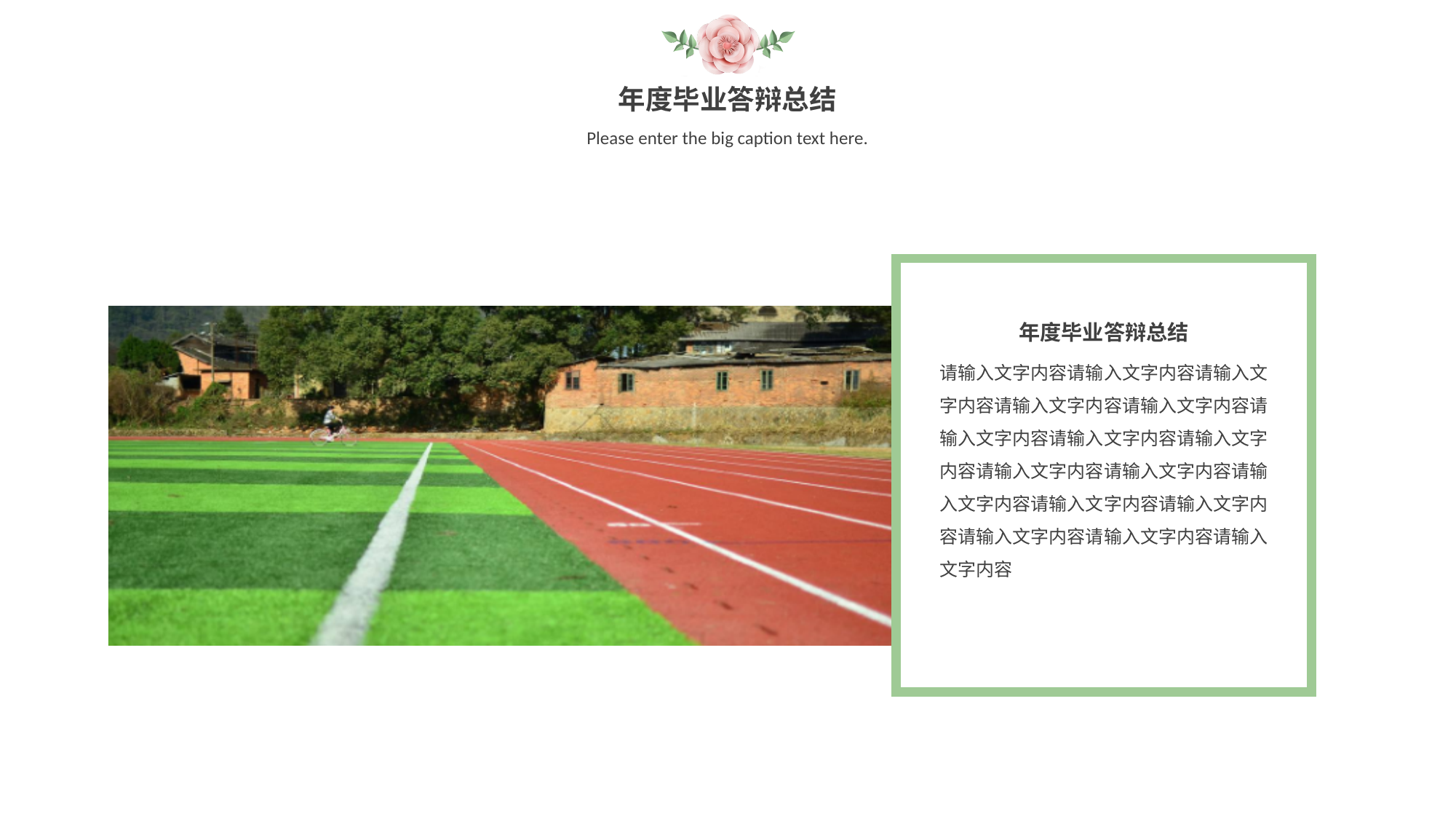

年度毕业答辩总结
Please enter the big caption text here.

年度毕业答辩总结
请输入文字内容请输入文字内容请输入文字内容请输入文字内容请输入文字内容请输入文字内容请输入文字内容请输入文字内容请输入文字内容请输入文字内容请输入文字内容请输入文字内容请输入文字内容请输入文字内容请输入文字内容请输入文字内容